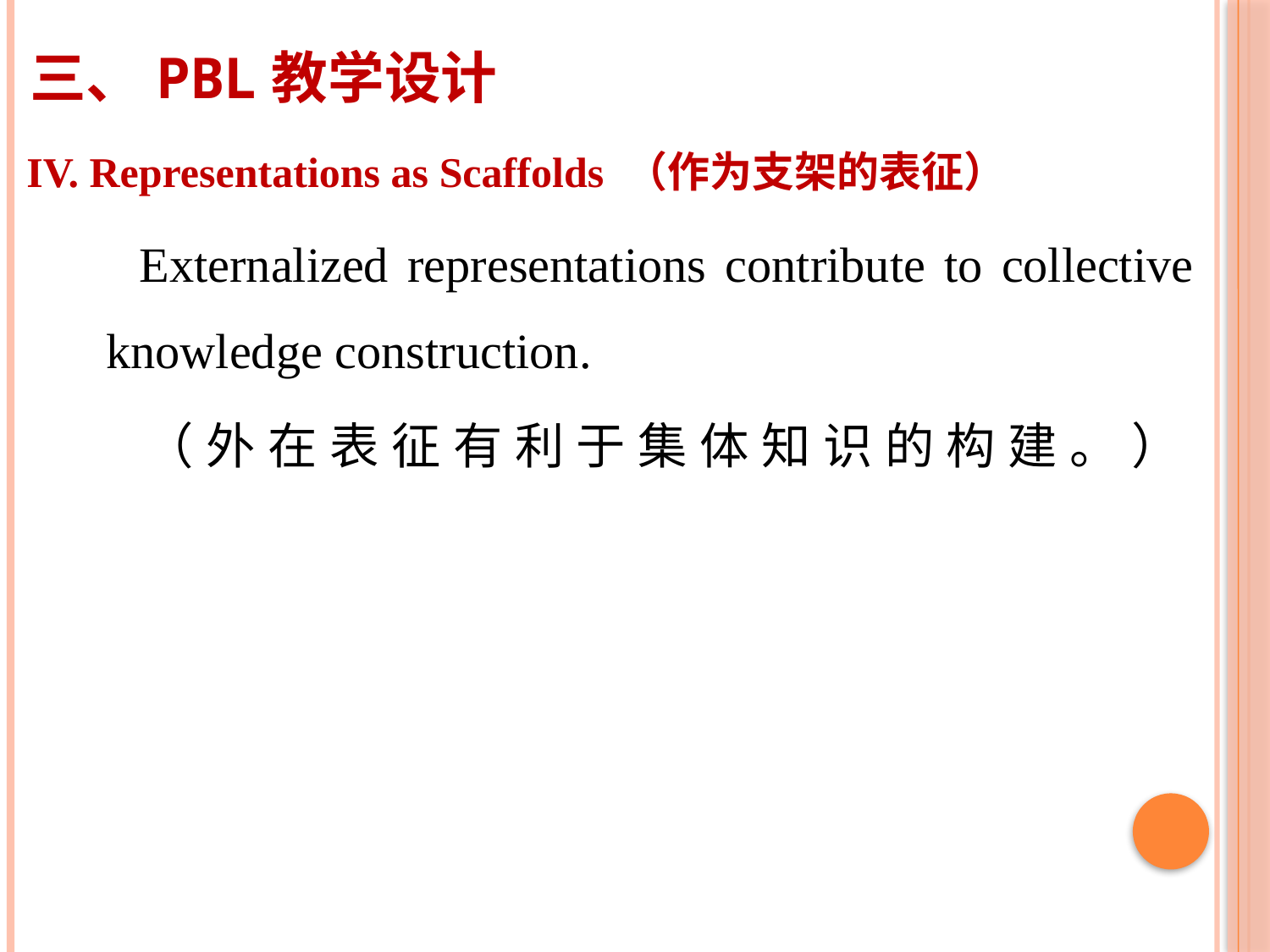

# 三、PBL教学设计
IV. Representations as Scaffolds （作为支架的表征）
      Externalized representations contribute to collective knowledge construction.
    （外在表征有利于集体知识的构建。）